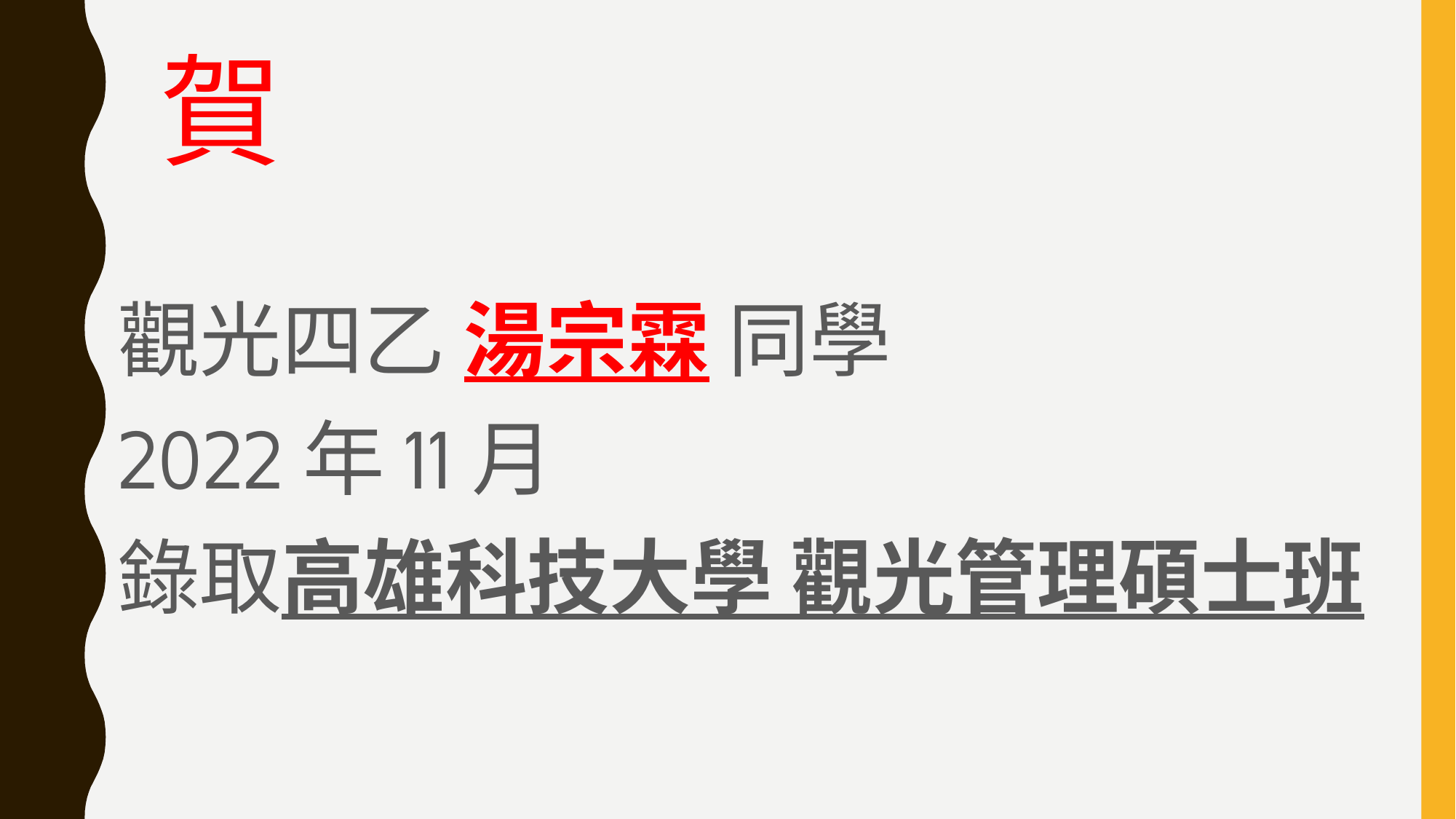

# 賀
觀光四乙 湯宗霖 同學
2022年11月
錄取高雄科技大學 觀光管理碩士班